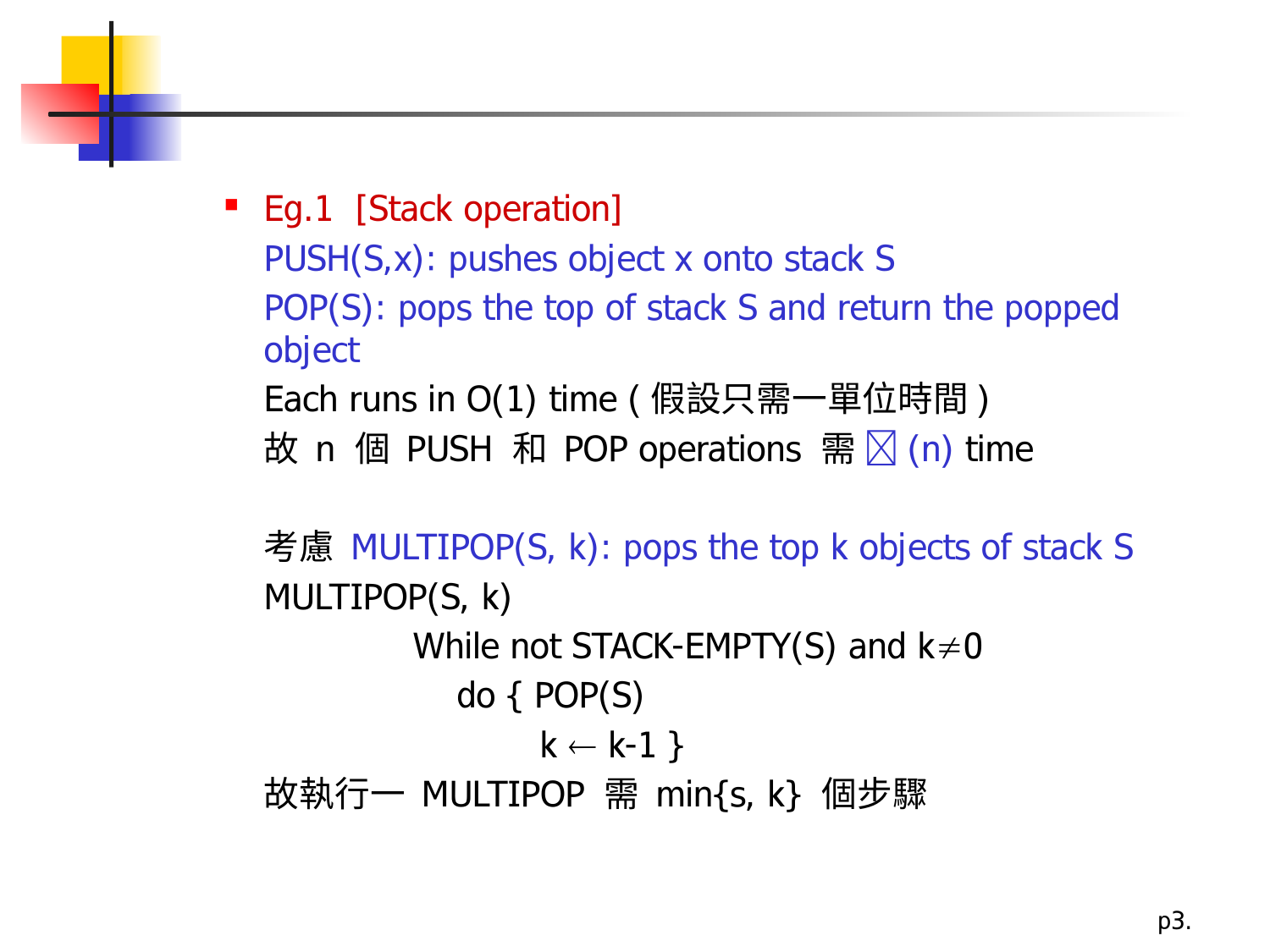

#
Eg.1  [Stack operation]
	PUSH(S,x): pushes object x onto stack S
	POP(S): pops the top of stack S and return the popped object
	Each runs in O(1) time (假設只需一單位時間)
	故 n 個 PUSH 和 POP operations 需 Θ(n) time

	考慮 MULTIPOP(S, k): pops the top k objects of stack S
	MULTIPOP(S, k)
		  While not STACK-EMPTY(S) and k≠0
		      do { POP(S)
			  k ← k-1 }
	故執行一 MULTIPOP 需 min{s, k} 個步驟